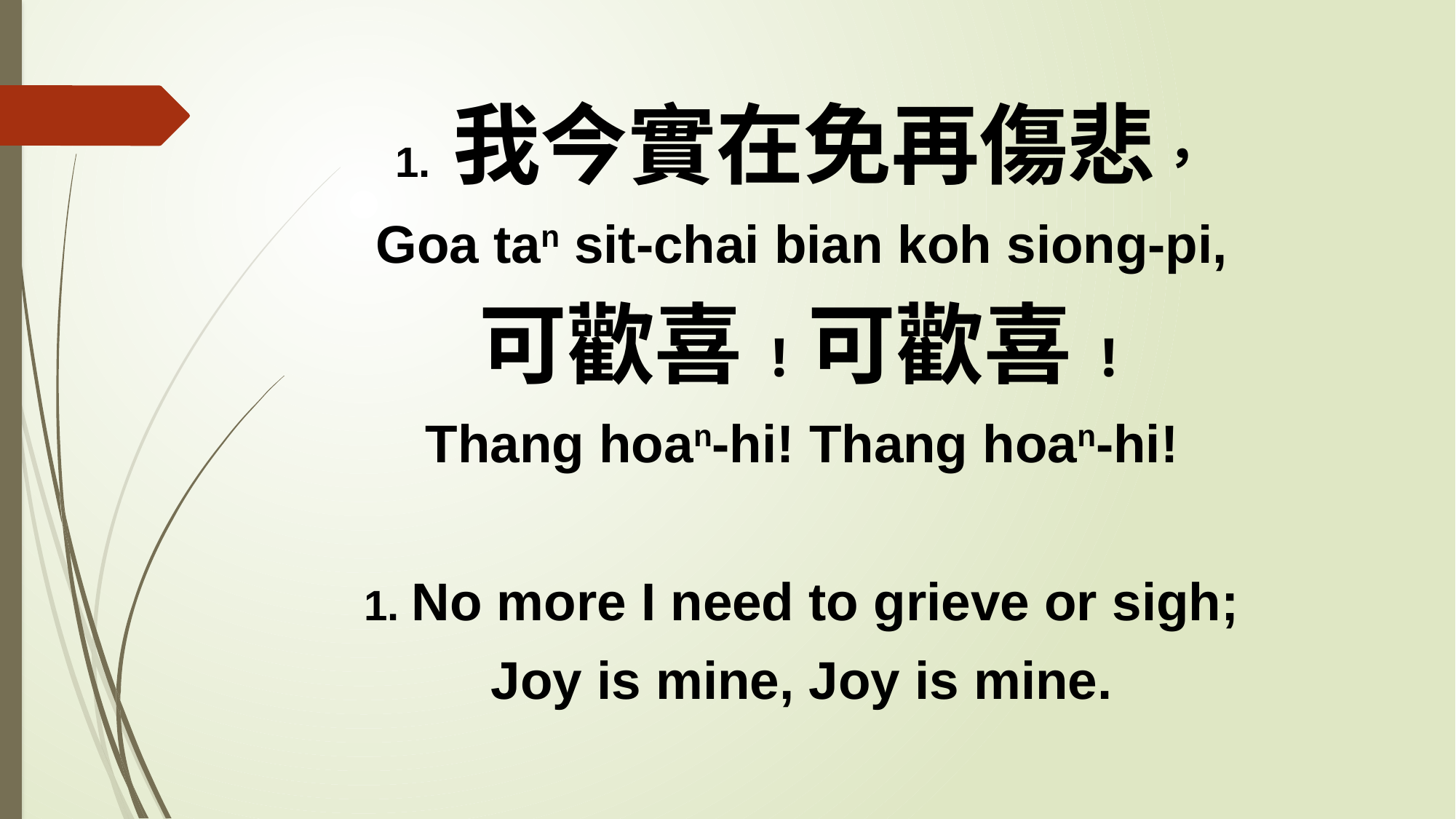

1. 我今實在免再傷悲，
Goa tan sit-chai bian koh siong-pi,
可歡喜!可歡喜!
Thang hoan-hi! Thang hoan-hi!

1. No more I need to grieve or sigh;
Joy is mine, Joy is mine.